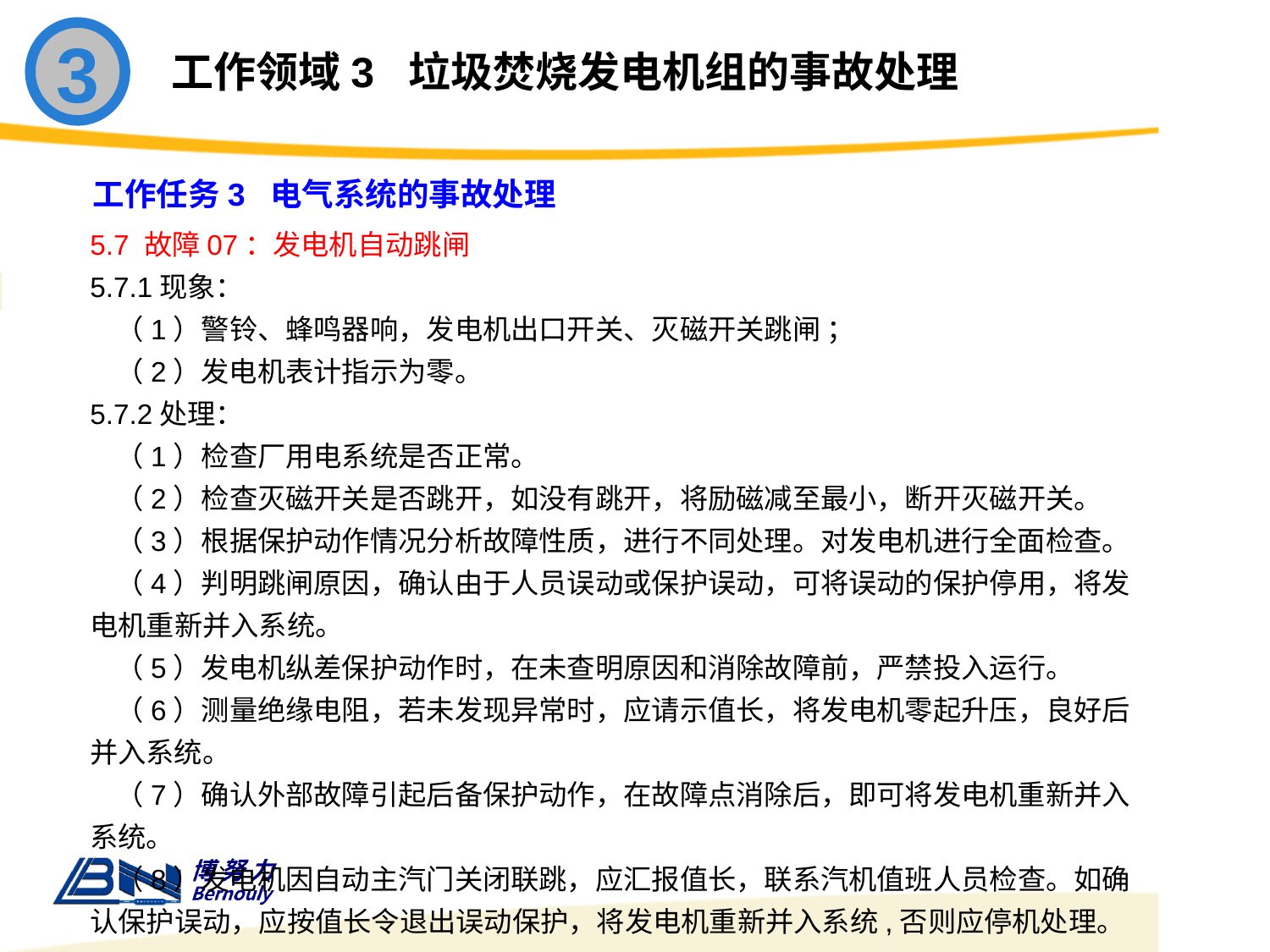

3
工作领域3  垃圾焚烧发电机组的事故处理
工作任务3  电气系统的事故处理
5.7 故障07：发电机自动跳闸
5.7.1现象：
   （1）警铃、蜂鸣器响，发电机出口开关、灭磁开关跳闸 ；
   （2）发电机表计指示为零。
5.7.2处理：
   （1）检查厂用电系统是否正常。
   （2）检查灭磁开关是否跳开，如没有跳开，将励磁减至最小，断开灭磁开关。
   （3）根据保护动作情况分析故障性质，进行不同处理。对发电机进行全面检查。
   （4）判明跳闸原因，确认由于人员误动或保护误动，可将误动的保护停用，将发电机重新并入系统。
   （5）发电机纵差保护动作时，在未查明原因和消除故障前，严禁投入运行。
   （6）测量绝缘电阻，若未发现异常时，应请示值长，将发电机零起升压，良好后并入系统。
   （7）确认外部故障引起后备保护动作，在故障点消除后，即可将发电机重新并入系统。
   （8）发电机因自动主汽门关闭联跳，应汇报值长，联系汽机值班人员检查。如确认保护误动，应按值长令退出误动保护，将发电机重新并入系统,否则应停机处理。